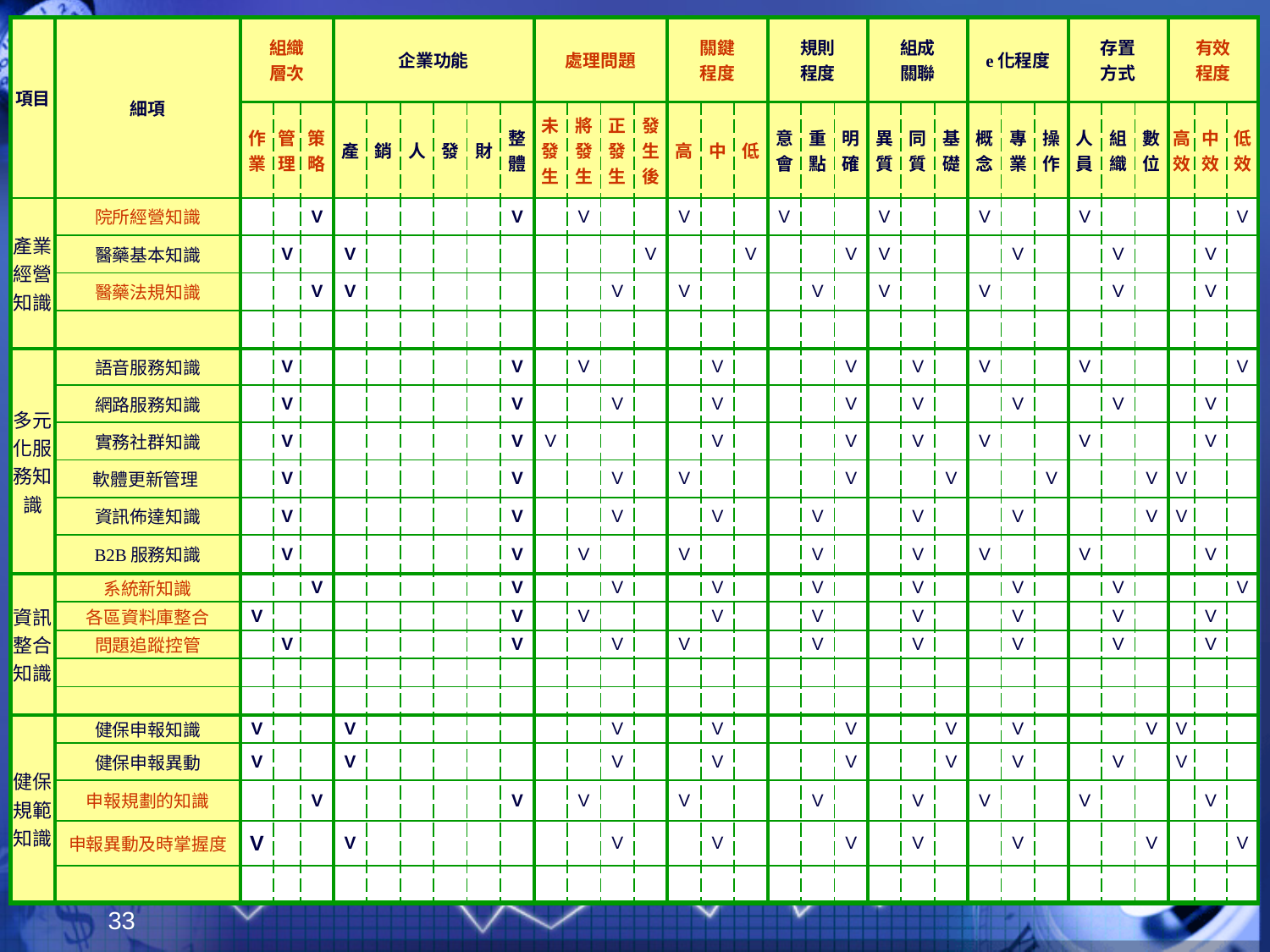

| 項目 | 細項 | 組織 層次 |  |  | 企業功能 |  |  |  |  |  | 處理問題 |  |  |  | 關鍵 程度 |  |  | 規則 程度 |  |  | 組成 關聯 |  |  | e化程度 |  |  | 存置 方式 |  |  | 有效 程度 |  |  |
| --- | --- | --- | --- | --- | --- | --- | --- | --- | --- | --- | --- | --- | --- | --- | --- | --- | --- | --- | --- | --- | --- | --- | --- | --- | --- | --- | --- | --- | --- | --- | --- | --- |
|  |  | 作業 | 管理 | 策略 | 產 | 銷 | 人 | 發 | 財 | 整體 | 未發生 | 將發生 | 正發生 | 發生後 | 高 | 中 | 低 | 意會 | 重點 | 明確 | 異質 | 同質 | 基礎 | 概念 | 專業 | 操作 | 人員 | 組織 | 數位 | 高效 | 中效 | 低效 |
| 產業經營知識 | 院所經營知識 |  |  | V |  |  |  |  |  | V |  | V |  |  | V |  |  | V |  |  | V |  |  | V |  |  | V |  |  |  |  | V |
|  | 醫藥基本知識 |  | V |  | V |  |  |  |  |  |  |  |  | V |  |  | V |  |  | V | V |  |  |  | V |  |  | V |  |  | V |  |
|  | 醫藥法規知識 |  |  | V | V |  |  |  |  |  |  |  | V |  | V |  |  |  | V |  | V |  |  | V |  |  |  | V |  |  | V |  |
|  |  |  |  |  |  |  |  |  |  |  |  |  |  |  |  |  |  |  |  |  |  |  |  |  |  |  |  |  |  |  |  |  |
| 多元化服務知識 | 語音服務知識 |  | V |  |  |  |  |  |  | V |  | V |  |  |  | V |  |  |  | V |  | V |  | V |  |  | V |  |  |  |  | V |
|  | 網路服務知識 |  | V |  |  |  |  |  |  | V |  |  | V |  |  | V |  |  |  | V |  | V |  |  | V |  |  | V |  |  | V |  |
|  | 實務社群知識 |  | V |  |  |  |  |  |  | V | V |  |  |  |  | V |  |  |  | V |  | V |  | V |  |  | V |  |  |  | V |  |
|  | 軟體更新管理 |  | V |  |  |  |  |  |  | V |  |  | V |  | V |  |  |  |  | V |  |  | V |  |  | V |  |  | V | V |  |  |
|  | 資訊佈達知識 |  | V |  |  |  |  |  |  | V |  |  | V |  |  | V |  |  | V |  |  | V |  |  | V |  |  |  | V | V |  |  |
|  | B2B服務知識 |  | V |  |  |  |  |  |  | V |  | V |  |  | V |  |  |  | V |  |  | V |  | V |  |  | V |  |  |  | V |  |
| 資訊整合知識 | 系統新知識 |  |  | V |  |  |  |  |  | V |  |  | V |  |  | V |  |  | V |  |  | V |  |  | V |  |  | V |  |  |  | V |
|  | 各區資料庫整合 | V |  |  |  |  |  |  |  | V |  | V |  |  |  | V |  |  | V |  |  | V |  |  | V |  |  | V |  |  | V |  |
|  | 問題追蹤控管 |  | V |  |  |  |  |  |  | V |  |  | V |  | V |  |  |  | V |  |  | V |  |  | V |  |  | V |  |  | V |  |
|  |  |  |  |  |  |  |  |  |  |  |  |  |  |  |  |  |  |  |  |  |  |  |  |  |  |  |  |  |  |  |  |  |
|  |  |  |  |  |  |  |  |  |  |  |  |  |  |  |  |  |  |  |  |  |  |  |  |  |  |  |  |  |  |  |  |  |
| 健保規範知識 | 健保申報知識 | V |  |  | V |  |  |  |  |  |  |  | V |  |  | V |  |  |  | V |  |  | V |  | V |  |  |  | V | V |  |  |
|  | 健保申報異動 | V |  |  | V |  |  |  |  |  |  |  | V |  |  | V |  |  |  | V |  |  | V |  | V |  |  | V |  | V |  |  |
|  | 申報規劃的知識 |  |  | V |  |  |  |  |  | V |  | V |  |  | V |  |  |  | V |  |  | V |  | V |  |  | V |  |  |  | V |  |
|  | 申報異動及時掌握度 | V |  |  | V |  |  |  |  |  |  |  | V |  |  | V |  |  |  | V |  | V |  |  | V |  |  |  | V |  |  | V |
|  |  |  |  |  |  |  |  |  |  |  |  |  |  |  |  |  |  |  |  |  |  |  |  |  |  |  |  |  |  |  |  |  |
33